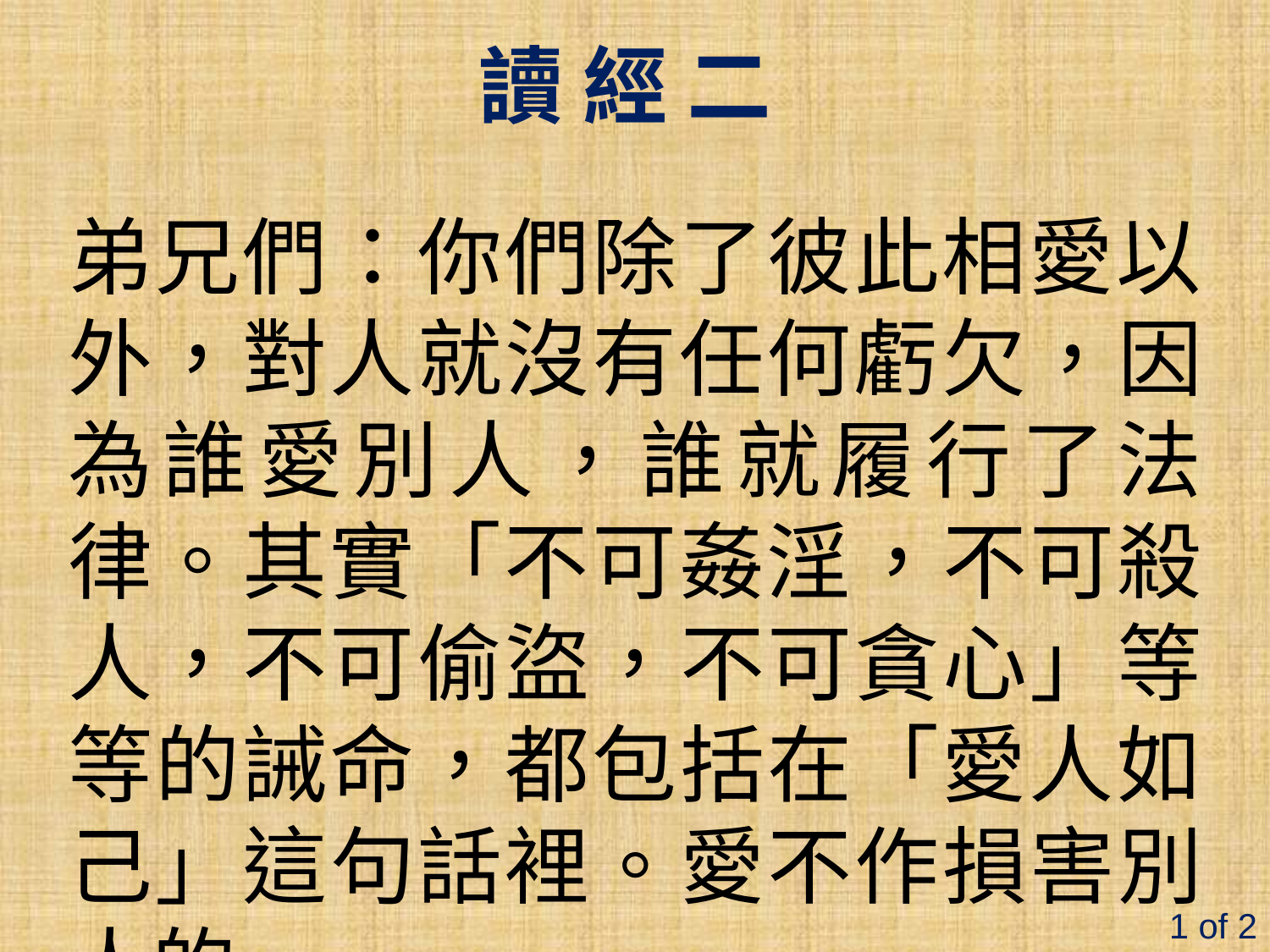

讀 經 二

弟兄們：你們除了彼此相愛以外，對人就沒有任何虧欠，因為誰愛別人，誰就履行了法律。其實「不可姦淫，不可殺人，不可偷盜，不可貪心」等等的誡命，都包括在「愛人如己」這句話裡。愛不作損害別人的
1 of 2